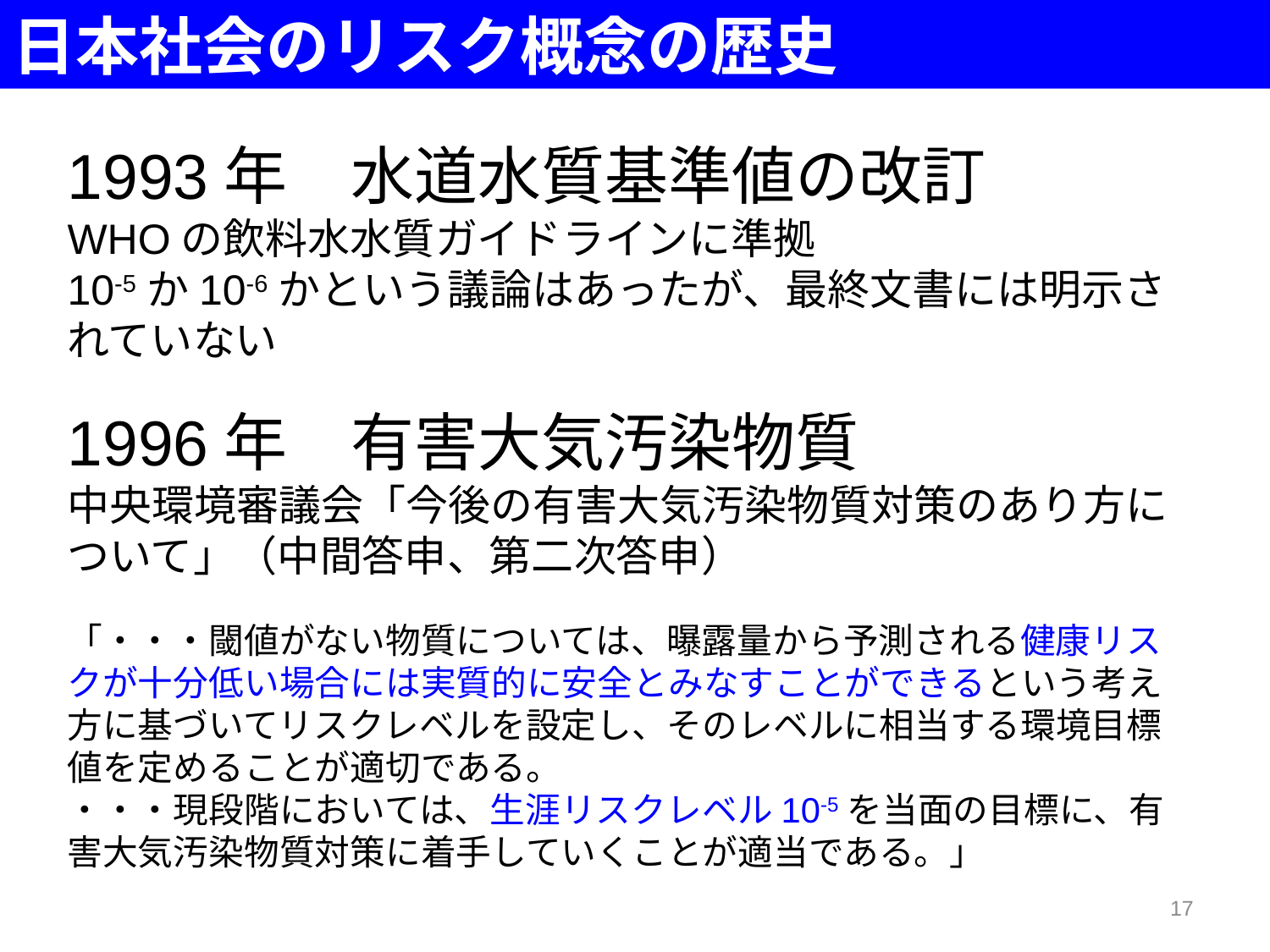

日本社会のリスク概念の歴史
1993年　水道水質基準値の改訂
WHOの飲料水水質ガイドラインに準拠
10-5か10-6かという議論はあったが、最終文書には明示されていない

1996年　有害大気汚染物質
中央環境審議会「今後の有害大気汚染物質対策のあり方について」（中間答申、第二次答申）

「・・・閾値がない物質については、曝露量から予測される健康リスクが十分低い場合には実質的に安全とみなすことができるという考え方に基づいてリスクレベルを設定し、そのレベルに相当する環境目標値を定めることが適切である。
・・・現段階においては、生涯リスクレベル10-5を当面の目標に、有害大気汚染物質対策に着手していくことが適当である。」
17